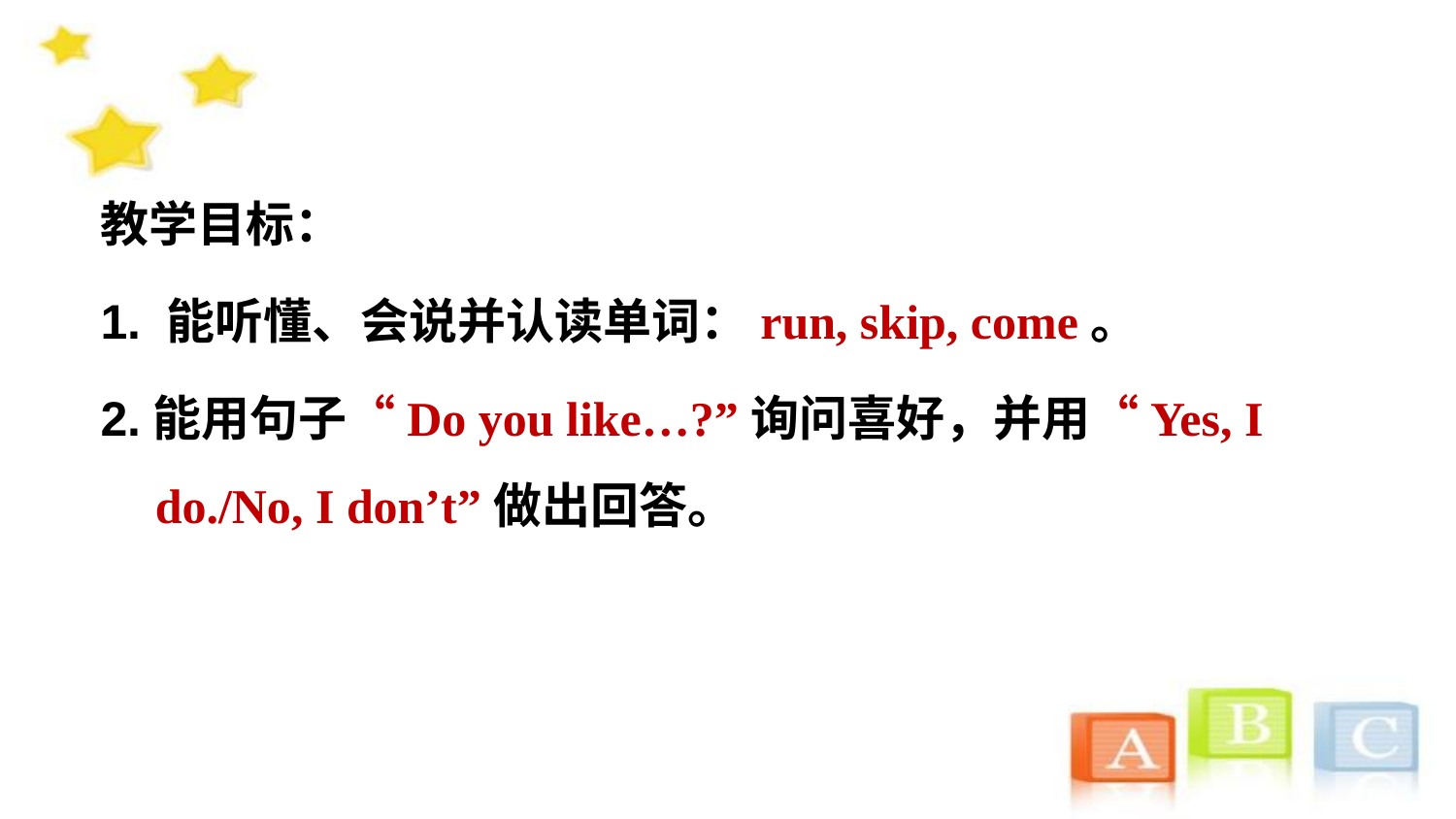

教学目标：
1. 能听懂、会说并认读单词：run, skip, come。
2.能用句子“Do you like…?”询问喜好，并用“Yes, I do./No, I don’t”做出回答。